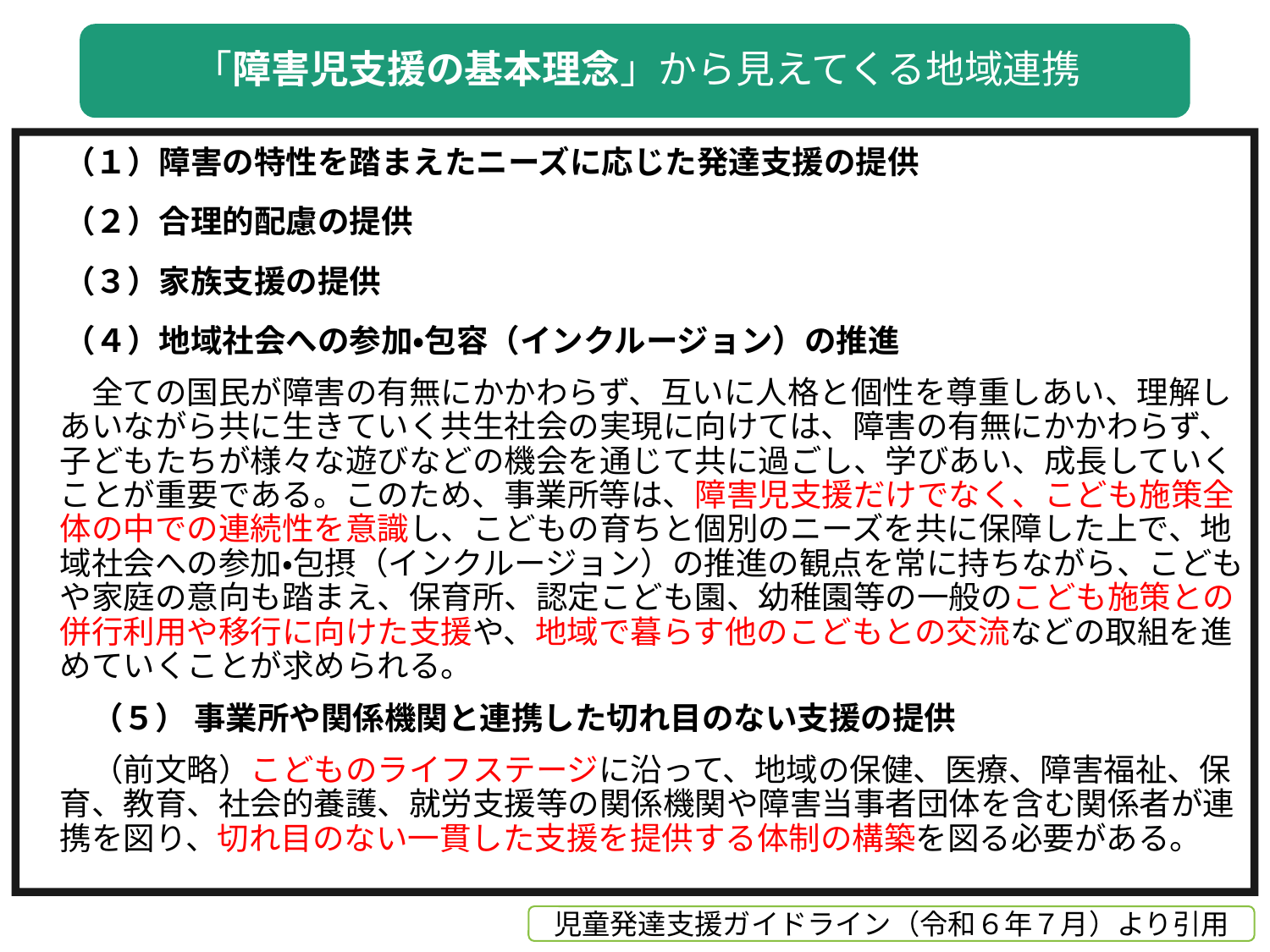

「障害児支援の基本理念」から見えてくる地域連携
（１）障害の特性を踏まえたニーズに応じた発達支援の提供
（２）合理的配慮の提供
（３）家族支援の提供
（４）地域社会への参加・包容（インクルージョン）の推進
　　全ての国民が障害の有無にかかわらず、互いに人格と個性を尊重しあい、理解しあいながら共に生きていく共生社会の実現に向けては、障害の有無にかかわらず、子どもたちが様々な遊びなどの機会を通じて共に過ごし、学びあい、成長していくことが重要である。このため、事業所等は、障害児支援だけでなく、こども施策全体の中での連続性を意識し、こどもの育ちと個別のニーズを共に保障した上で、地域社会への参加・包摂（インクルージョン）の推進の観点を常に持ちながら、こどもや家庭の意向も踏まえ、保育所、認定こども園、幼稚園等の一般のこども施策との併行利用や移行に向けた支援や、地域で暮らす他のこどもとの交流などの取組を進めていくことが求められる。
　　（５） 事業所や関係機関と連携した切れ目のない支援の提供
　　（前文略）こどものライフステージに沿って、地域の保健、医療、障害福祉、保育、教育、社会的養護、就労支援等の関係機関や障害当事者団体を含む関係者が連携を図り、切れ目のない一貫した支援を提供する体制の構築を図る必要がある。
38
児童発達支援ガイドライン（令和６年７月）より引用